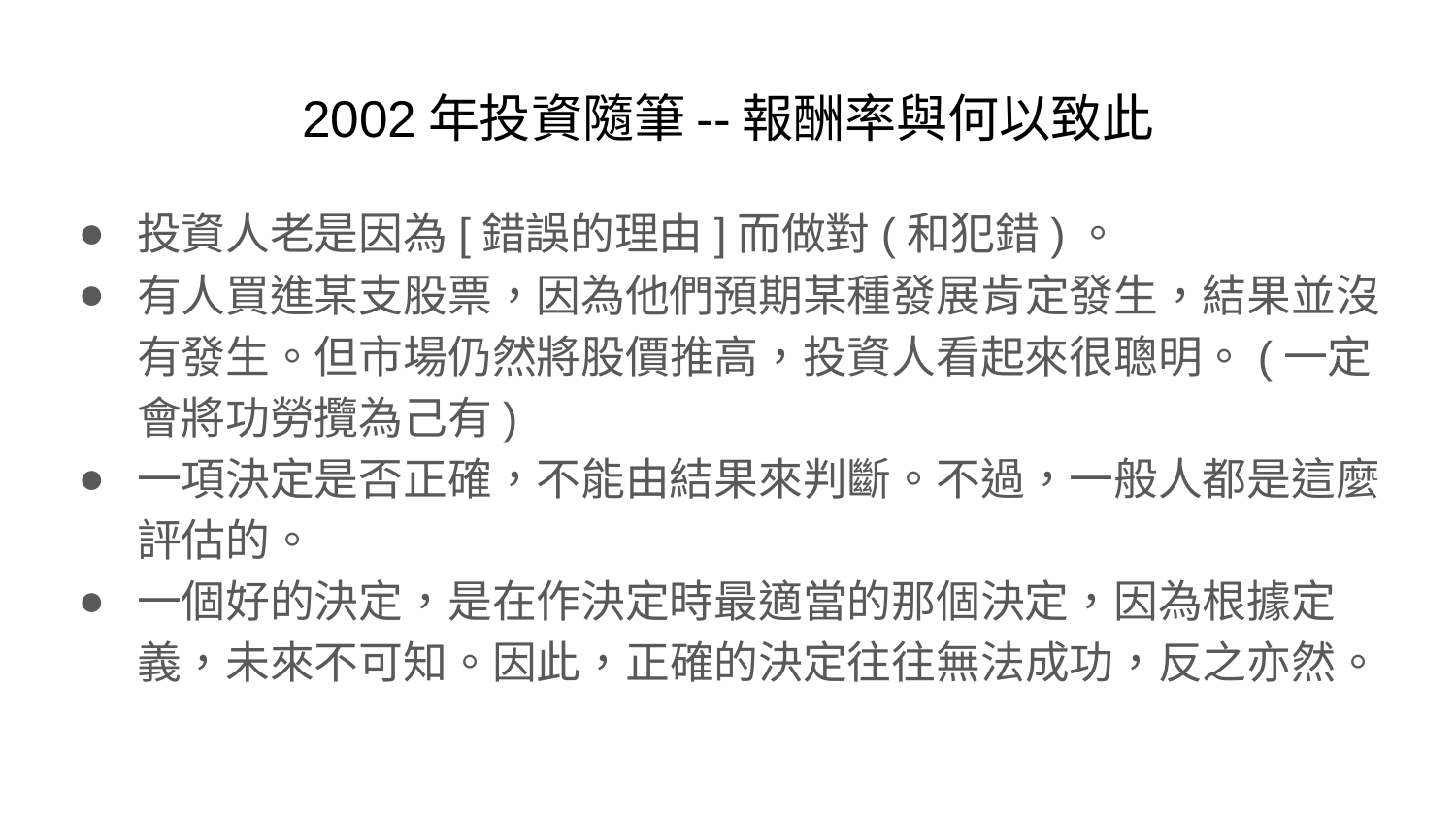

# 2002年投資隨筆--報酬率與何以致此

投資人老是因為[錯誤的理由]而做對(和犯錯)。
有人買進某支股票，因為他們預期某種發展肯定發生，結果並沒有發生。但市場仍然將股價推高，投資人看起來很聰明。(一定會將功勞攬為己有)
一項決定是否正確，不能由結果來判斷。不過，一般人都是這麼評估的。
一個好的決定，是在作決定時最適當的那個決定，因為根據定義，未來不可知。因此，正確的決定往往無法成功，反之亦然。